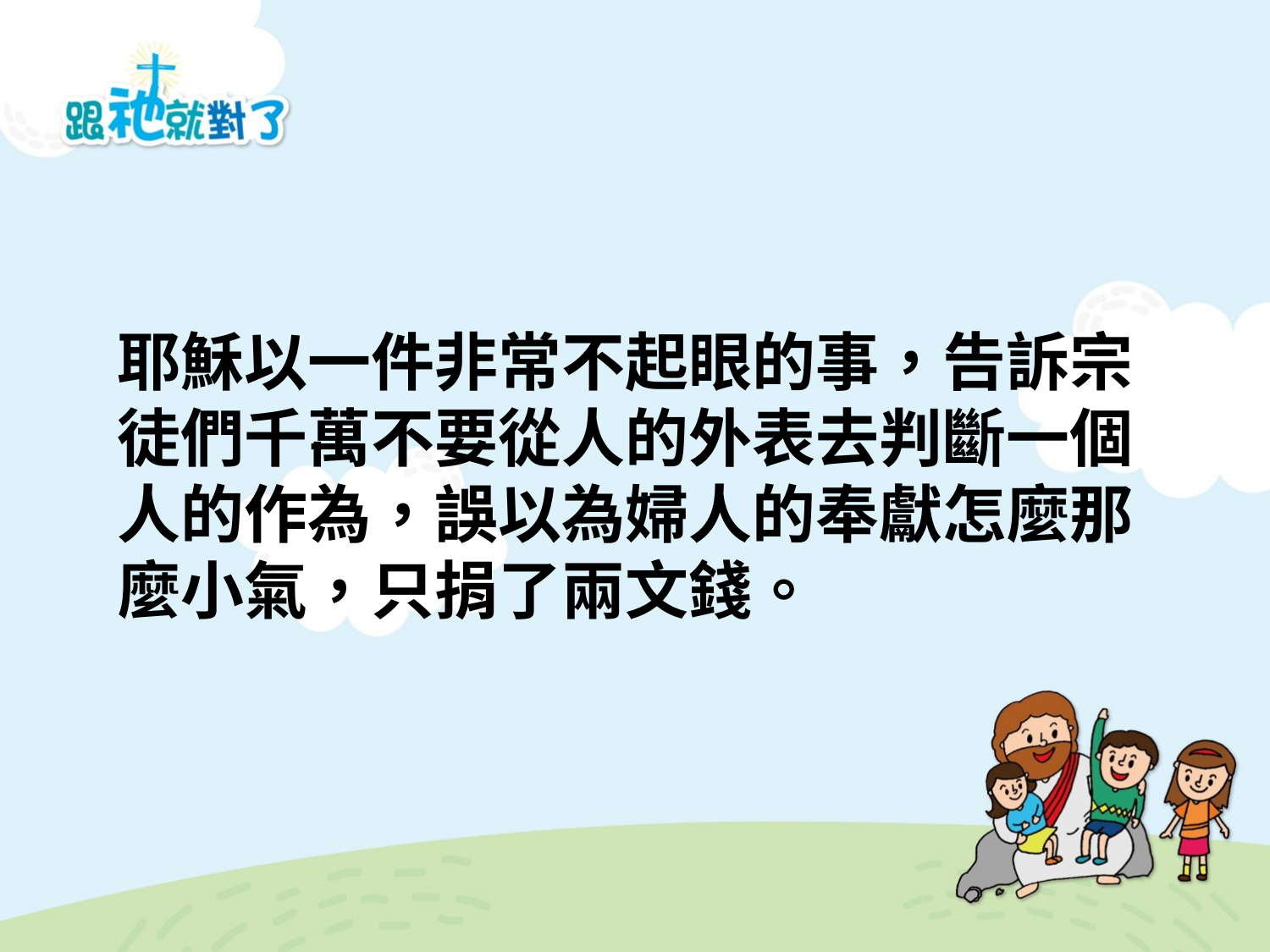

耶穌以一件非常不起眼的事，告訴宗徒們千萬不要從人的外表去判斷一個人的作為，誤以為婦人的奉獻怎麼那麼小氣，只捐了兩文錢。